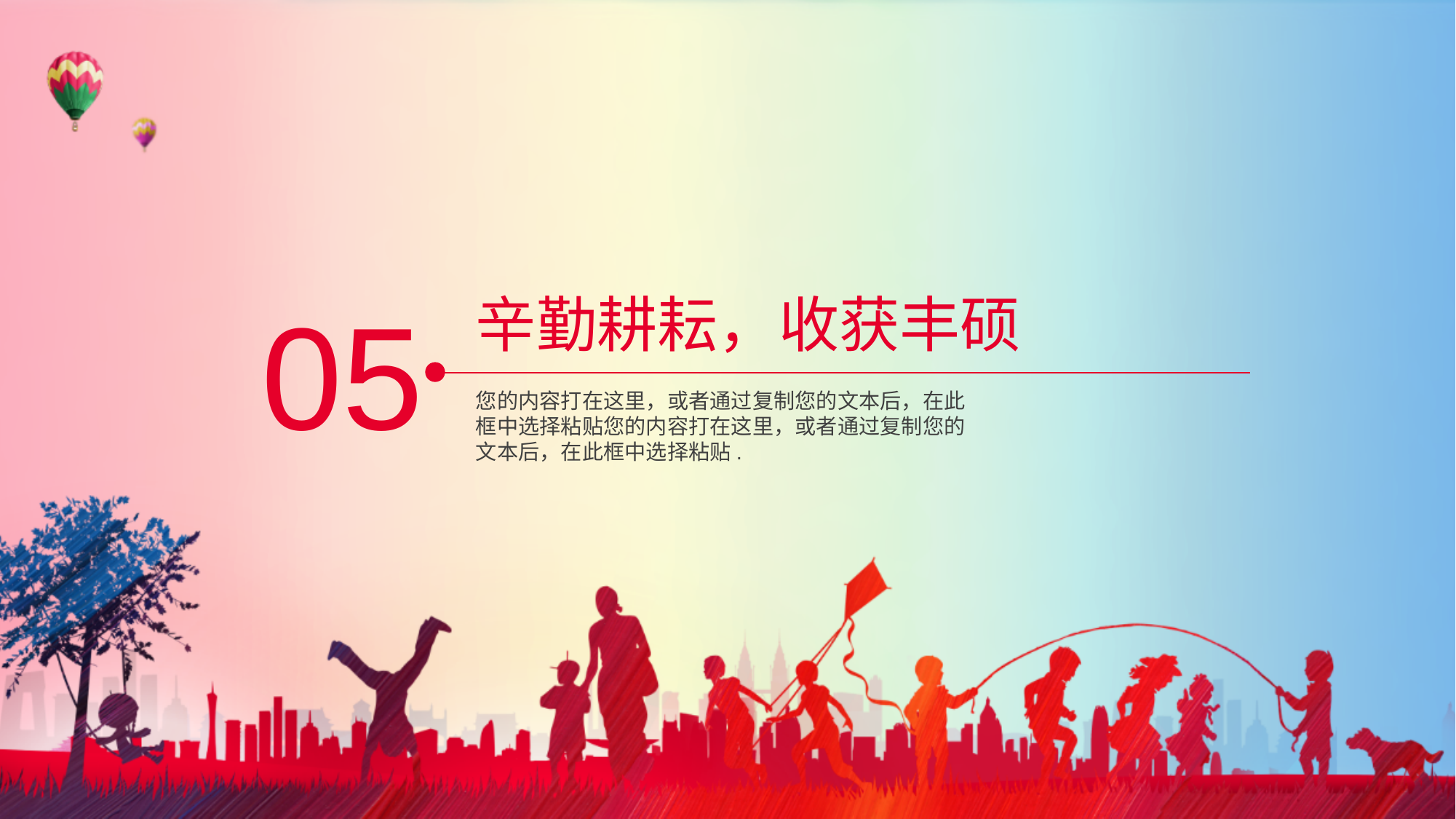

05
辛勤耕耘，收获丰硕

您的内容打在这里，或者通过复制您的文本后，在此框中选择粘贴您的内容打在这里，或者通过复制您的文本后，在此框中选择粘贴.